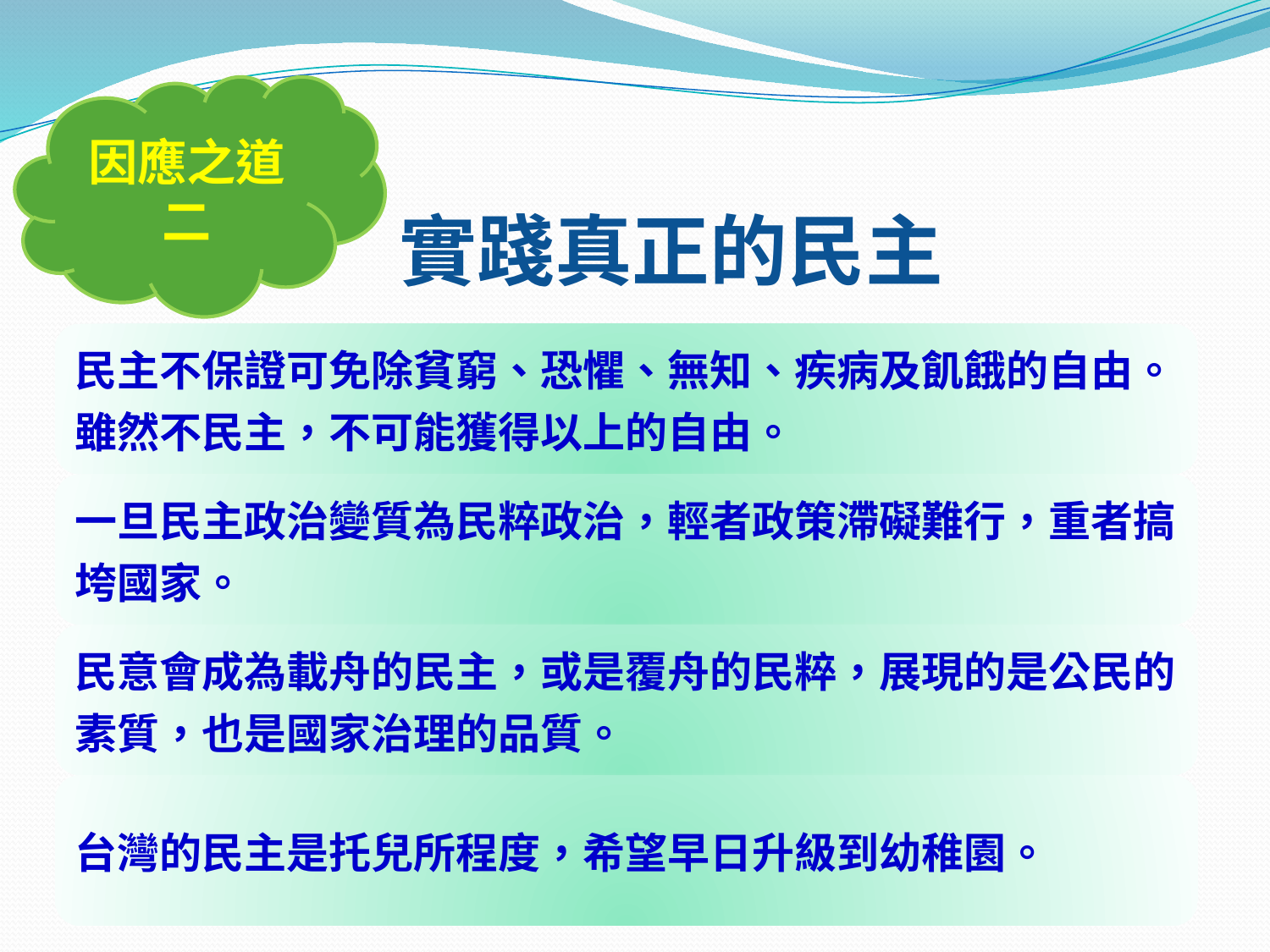

因應之道
二
實踐真正的民主
民主不保證可免除貧窮、恐懼、無知、疾病及飢餓的自由。雖然不民主，不可能獲得以上的自由。
一旦民主政治變質為民粹政治，輕者政策滯礙難行，重者搞垮國家。
民意會成為載舟的民主，或是覆舟的民粹，展現的是公民的素質，也是國家治理的品質。
台灣的民主是托兒所程度，希望早日升級到幼稚園。